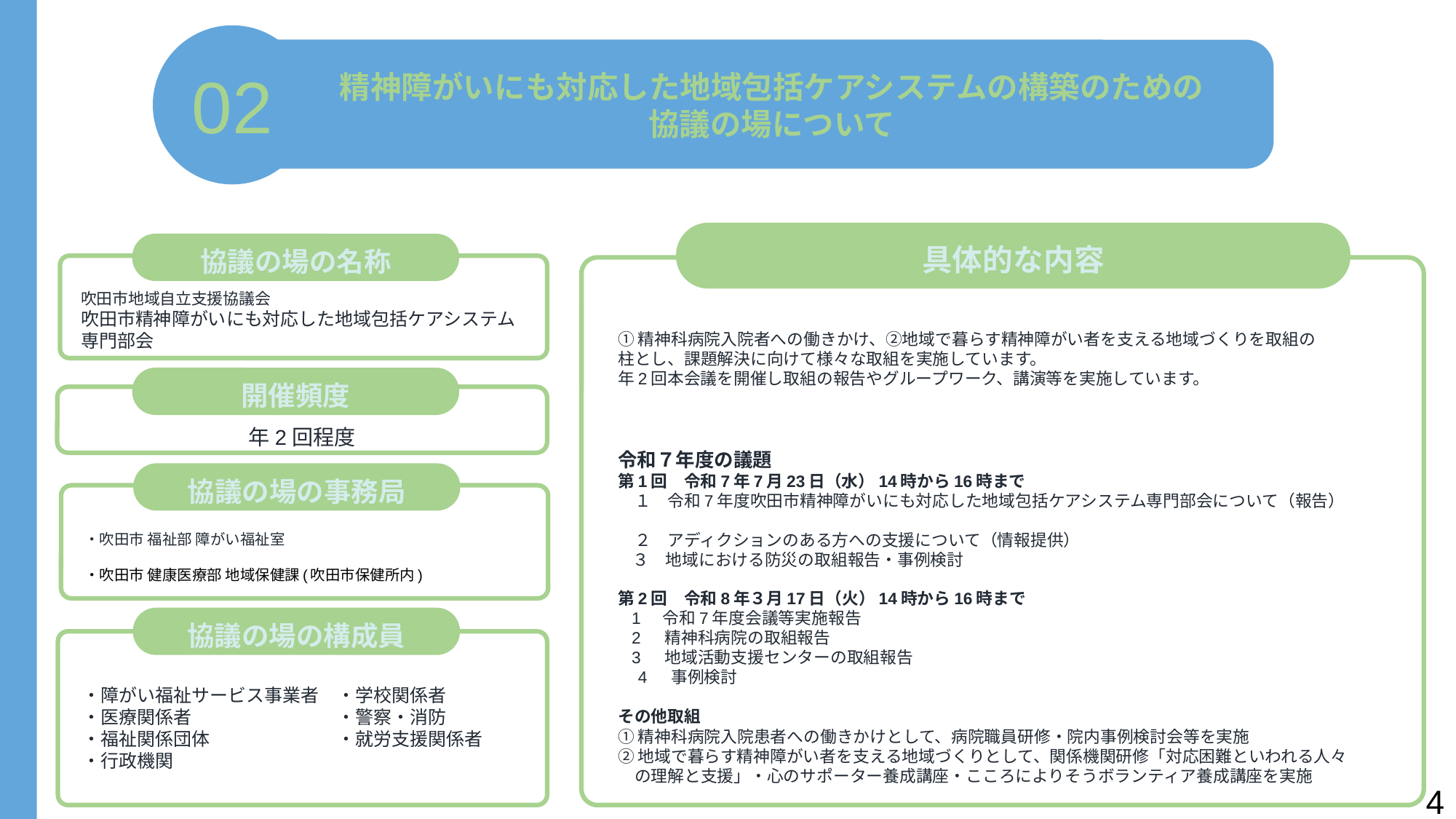

02

精神障がいにも対応した地域包括ケアシステムの構築のための
協議の場について
具体的な内容
協議の場の名称

吹田市地域自立支援協議会
吹田市精神障がいにも対応した地域包括ケアシステム専門部会
①精神科病院入院者への働きかけ、②地域で暮らす精神障がい者を支える地域づくりを取組の
柱とし、課題解決に向けて様々な取組を実施しています。
年2回本会議を開催し取組の報告やグループワーク、講演等を実施しています。

令和７年度の議題
第1回　令和7年7月23日（水）14時から16時まで
　１　令和7年度吹田市精神障がいにも対応した地域包括ケアシステム専門部会について（報告）
　２　アディクションのある方への支援について（情報提供）
   ３　地域における防災の取組報告・事例検討

第2回　令和8年３月17日（火）14時から16時まで
   1    令和7年度会議等実施報告
   2　 精神科病院の取組報告
   3　 地域活動支援センターの取組報告
　4　 事例検討

その他取組
①精神科病院入院患者への働きかけとして、病院職員研修・院内事例検討会等を実施
②地域で暮らす精神障がい者を支える地域づくりとして、関係機関研修「対応困難といわれる人々
　の理解と支援」・心のサポーター養成講座・こころによりそうボランティア養成講座を実施

開催頻度

年2回程度
協議の場の事務局

・吹田市 福祉部 障がい福祉室

・吹田市 健康医療部 地域保健課(吹田市保健所内)
協議の場の構成員

・障がい福祉サービス事業者　・学校関係者
・医療関係者　　　　　　　　・警察・消防
・福祉関係団体　　　　　　　・就労支援関係者
・行政機関